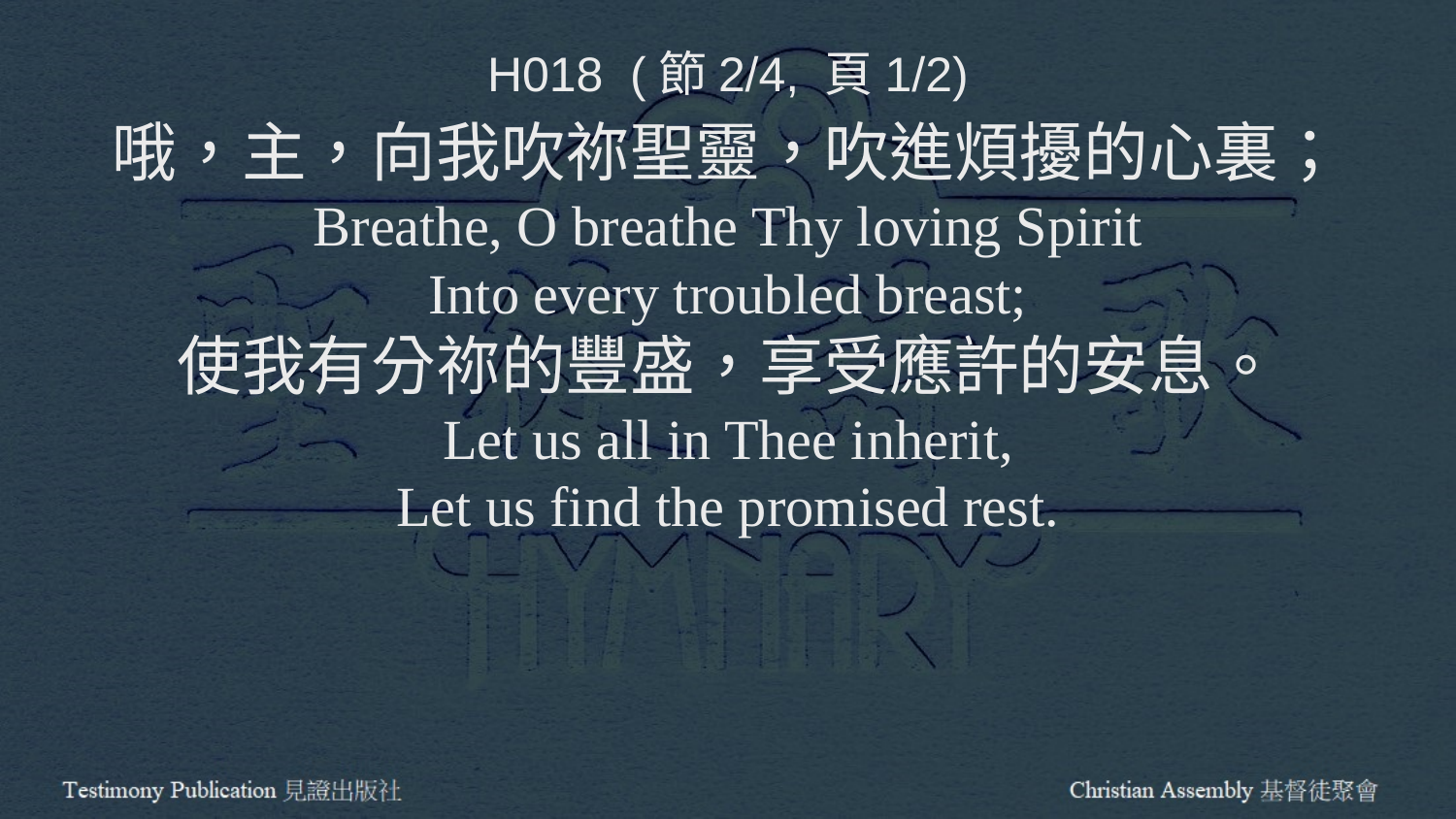

H018  (節2/4, 頁1/2)
哦，主，向我吹祢聖靈，吹進煩擾的心裏；
Breathe, O breathe Thy loving Spirit
Into every troubled breast;
使我有分祢的豐盛，享受應許的安息。
Let us all in Thee inherit,
Let us find the promised rest.